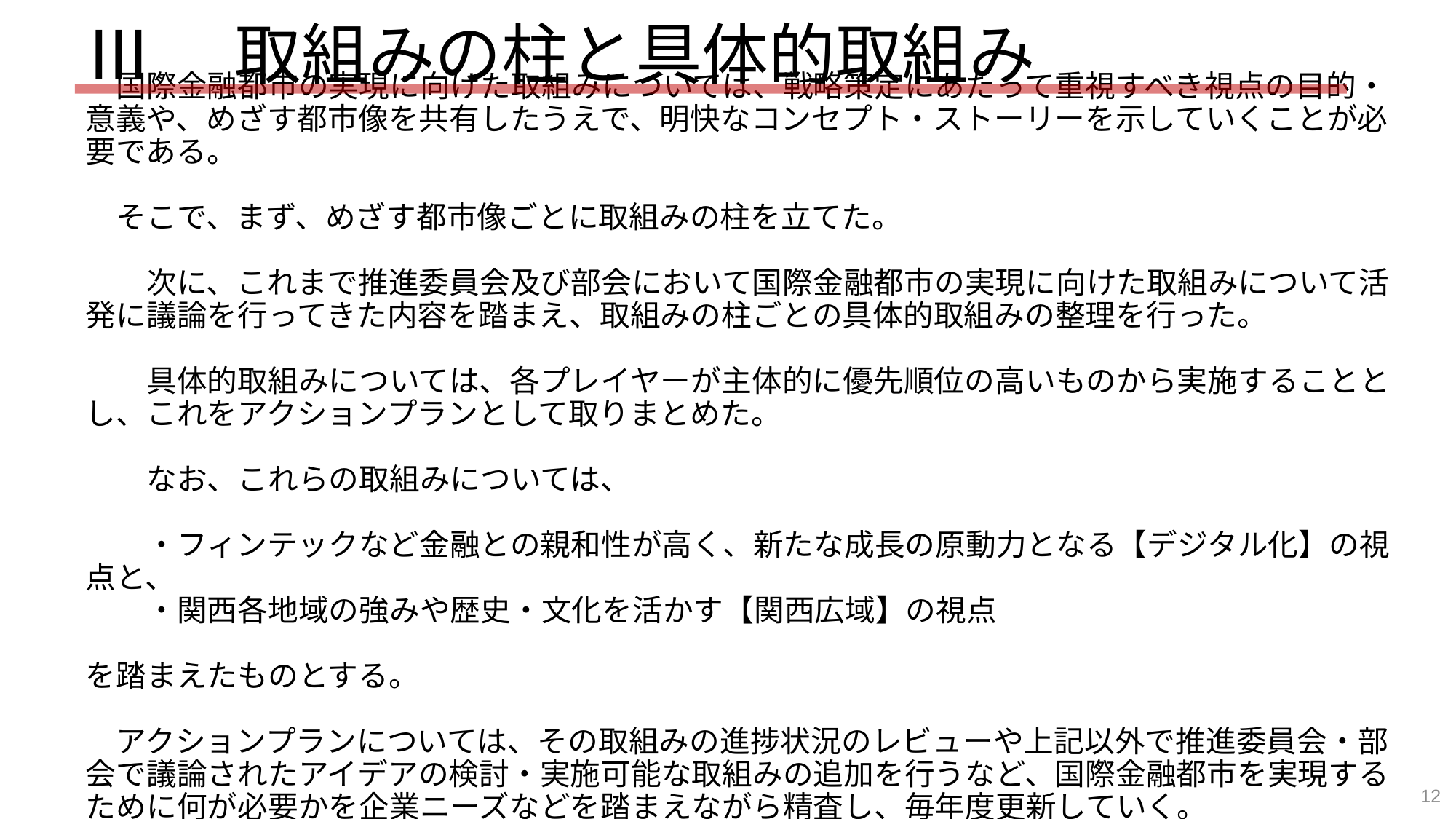

Ⅲ　取組みの柱と具体的取組み
# 国際金融都市の実現に向けた取組みについては、戦略策定にあたって重視すべき視点の目的・意義や、めざす都市像を共有したうえで、明快なコンセプト・ストーリーを示していくことが必要である。 　そこで、まず、めざす都市像ごとに取組みの柱を立てた。 　 　　次に、これまで推進委員会及び部会において国際金融都市の実現に向けた取組みについて活発に議論を行ってきた内容を踏まえ、取組みの柱ごとの具体的取組みの整理を行った。 　　具体的取組みについては、各プレイヤーが主体的に優先順位の高いものから実施することとし、これをアクションプランとして取りまとめた。 　　なお、これらの取組みについては、 　　・フィンテックなど金融との親和性が高く、新たな成長の原動力となる【デジタル化】の視点と、 　　・関西各地域の強みや歴史・文化を活かす【関西広域】の視点 を踏まえたものとする。 　アクションプランについては、その取組みの進捗状況のレビューや上記以外で推進委員会・部会で議論されたアイデアの検討・実施可能な取組みの追加を行うなど、国際金融都市を実現するために何が必要かを企業ニーズなどを踏まえながら精査し、毎年度更新していく。
12